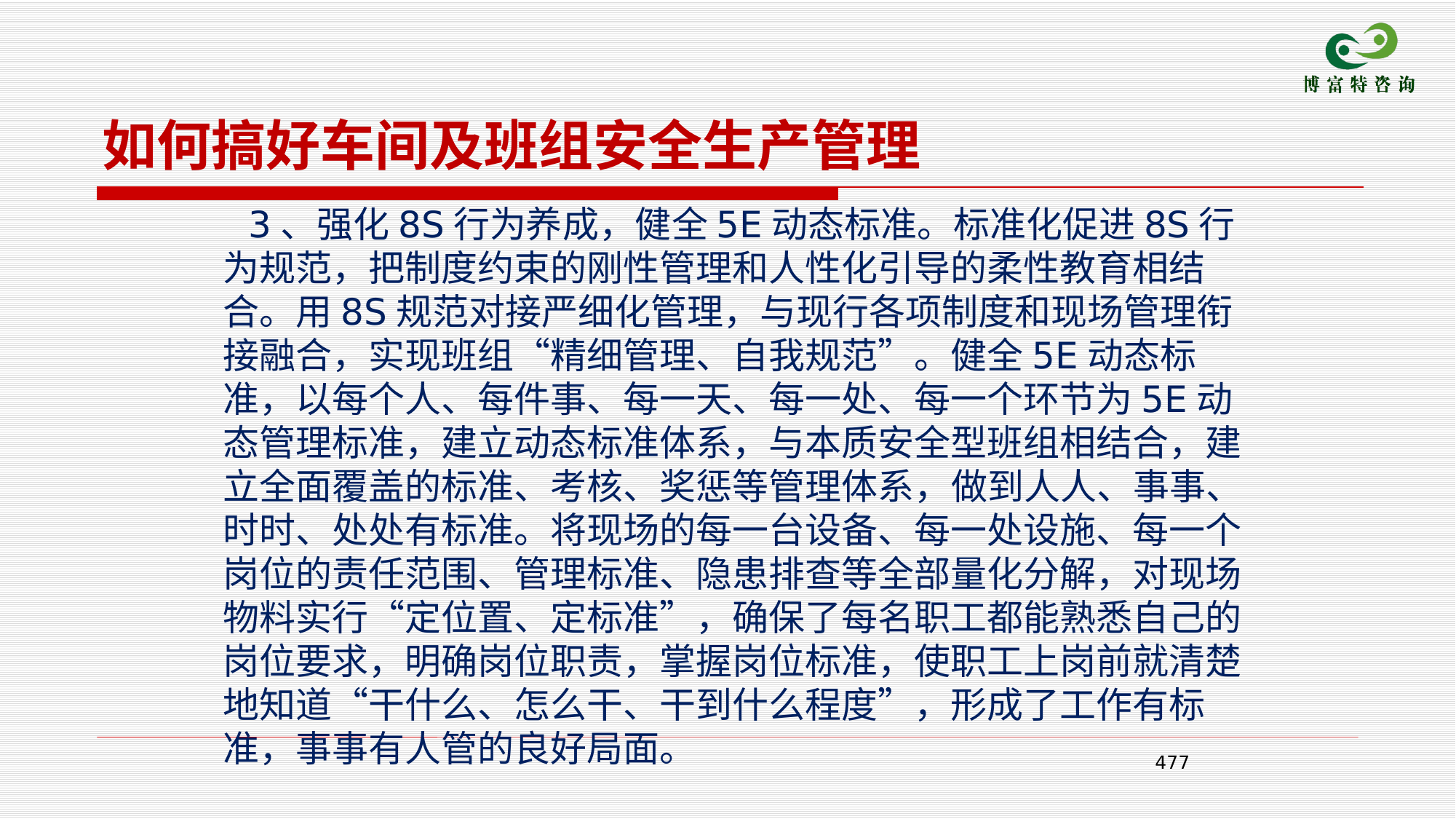

如何搞好车间及班组安全生产管理
       3、强化8S行为养成，健全5E动态标准。标准化促进8S行为规范，把制度约束的刚性管理和人性化引导的柔性教育相结合。用8S规范对接严细化管理，与现行各项制度和现场管理衔接融合，实现班组“精细管理、自我规范”。健全5E动态标准，以每个人、每件事、每一天、每一处、每一个环节为5E动态管理标准，建立动态标准体系，与本质安全型班组相结合，建立全面覆盖的标准、考核、奖惩等管理体系，做到人人、事事、时时、处处有标准。将现场的每一台设备、每一处设施、每一个岗位的责任范围、管理标准、隐患排查等全部量化分解，对现场物料实行“定位置、定标准”，确保了每名职工都能熟悉自己的岗位要求，明确岗位职责，掌握岗位标准，使职工上岗前就清楚地知道“干什么、怎么干、干到什么程度”，形成了工作有标准，事事有人管的良好局面。

477